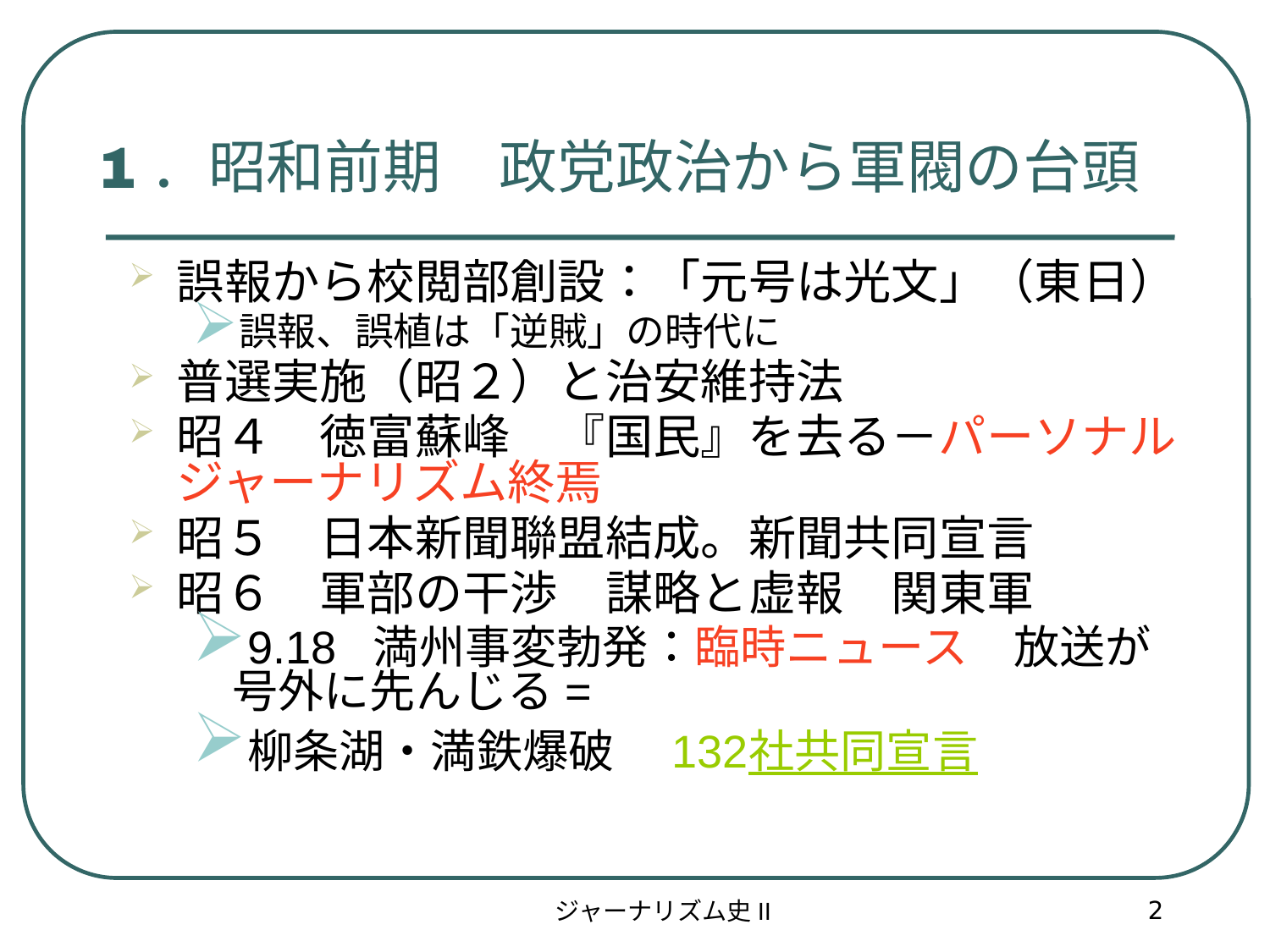

1．昭和前期　政党政治から軍閥の台頭
誤報から校閲部創設：「元号は光文」（東日）
誤報、誤植は「逆賊」の時代に
普選実施（昭２）と治安維持法
昭４　徳富蘇峰　『国民』を去る－パーソナルジャーナリズム終焉
昭５　日本新聞聯盟結成。新聞共同宣言
昭６　軍部の干渉　謀略と虚報　関東軍
9.18  満州事変勃発：臨時ニュース　放送が号外に先んじる=
柳条湖・満鉄爆破　132社共同宣言

2
ジャーナリズム史II